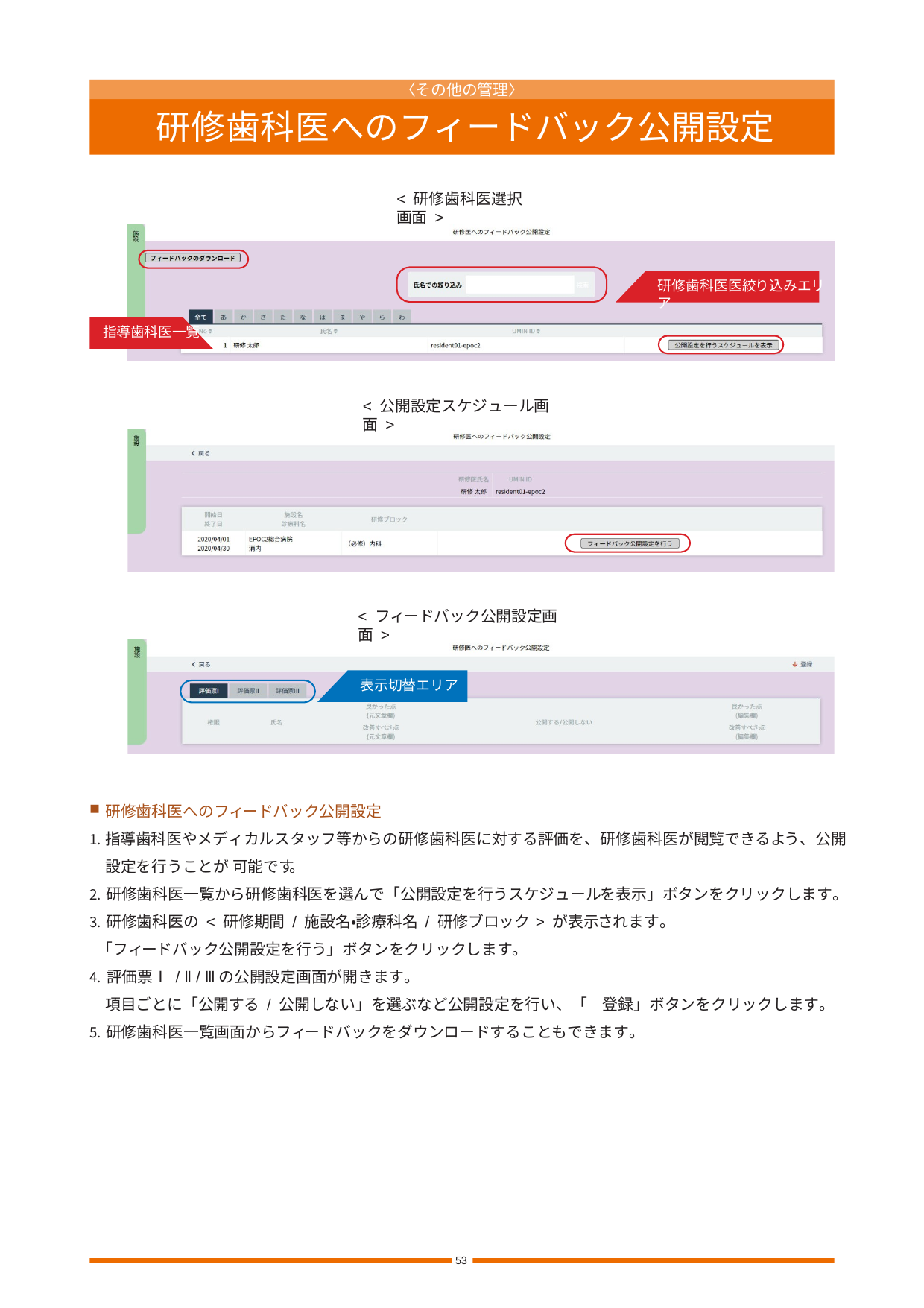

〈その他の管理〉
研修歯科医へのフィードバック公開設定
< 研修歯科医選択画面 >

研修歯科医医絞り込みエリア

指導歯科医一覧
< 公開設定スケジュール画面 >

< フィードバック公開設定画面 >

表示切替エリア

研修歯科医へのフィードバック公開設定
指導歯科医やメディカルスタッフ等からの研修歯科医に対する評価を、研修歯科医が閲覧できるよう、公開設定を行うことが 可能です。
研修歯科医一覧から研修歯科医を選んで「公開設定を行うスケジュールを表示」ボタンをクリックします。
研修歯科医の < 研修期間 / 施設名・診療科名 / 研修ブロック> が表示されます。
「フィードバック公開設定を行う」ボタンをクリックします。
評価票Ⅰ / Ⅱ / Ⅲの公開設定画面が開きます。
項目ごとに「公開する / 公開しない」を選ぶなど公開設定を行い、「　登録」ボタンをクリックします。
研修歯科医一覧画面からフィードバックをダウンロードすることもできます。
53